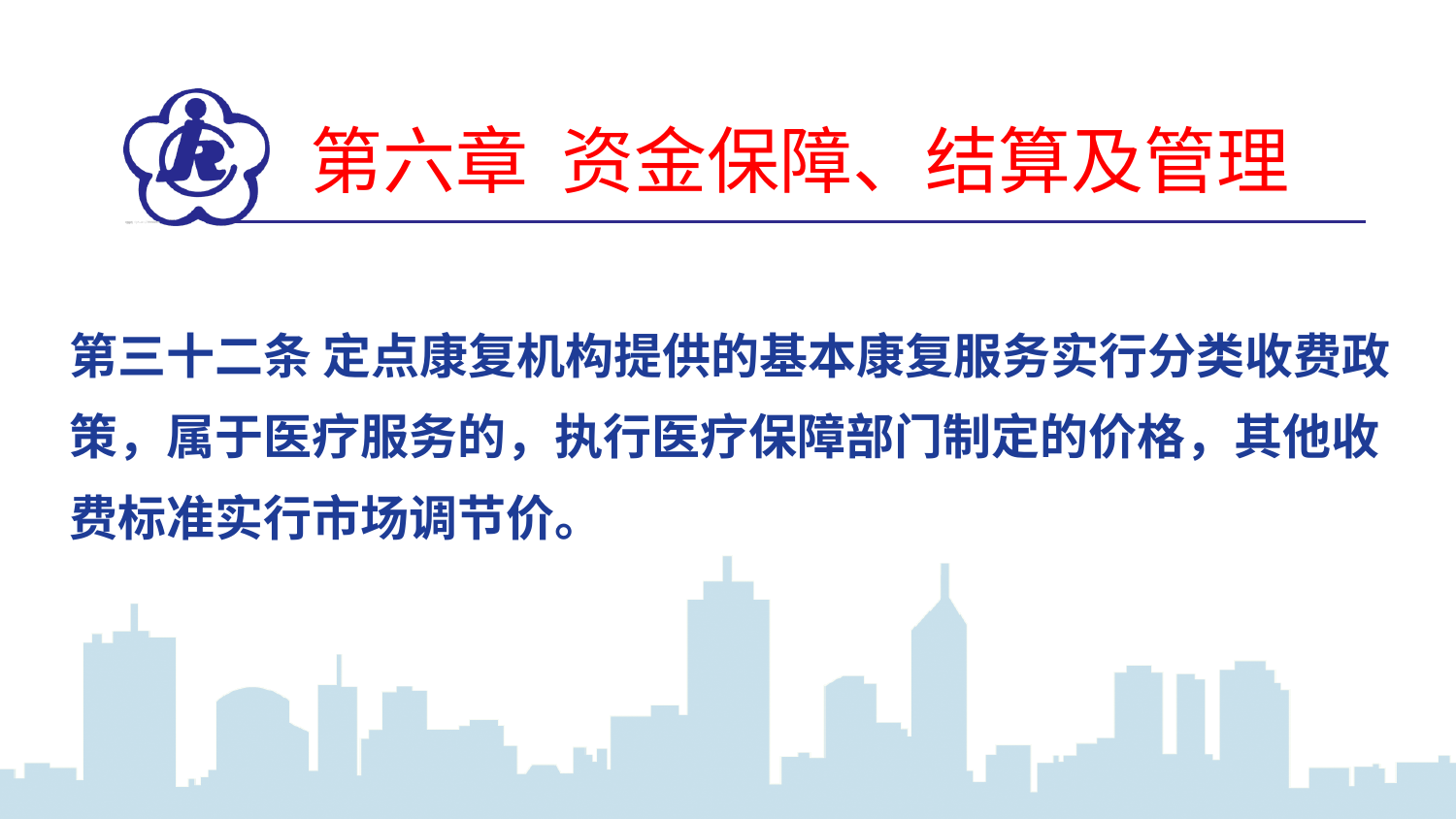

第六章  资金保障、结算及管理
第三十二条 定点康复机构提供的基本康复服务实行分类收费政策，属于医疗服务的，执行医疗保障部门制定的价格，其他收费标准实行市场调节价。